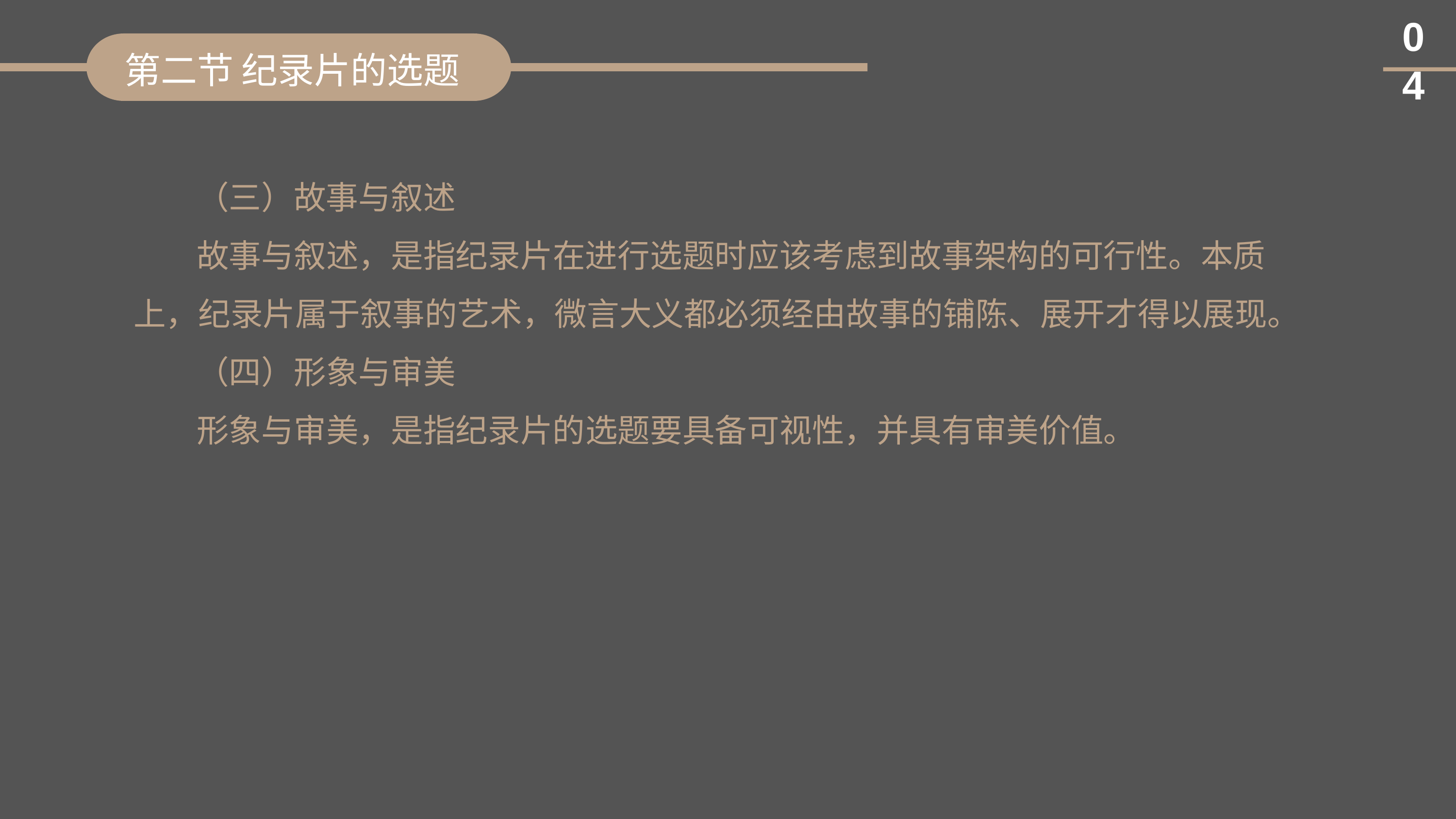

04

第二节 纪录片的选题

（三）故事与叙述
故事与叙述，是指纪录片在进行选题时应该考虑到故事架构的可行性。本质上，纪录片属于叙事的艺术，微言大义都必须经由故事的铺陈、展开才得以展现。
（四）形象与审美
形象与审美，是指纪录片的选题要具备可视性，并具有审美价值。